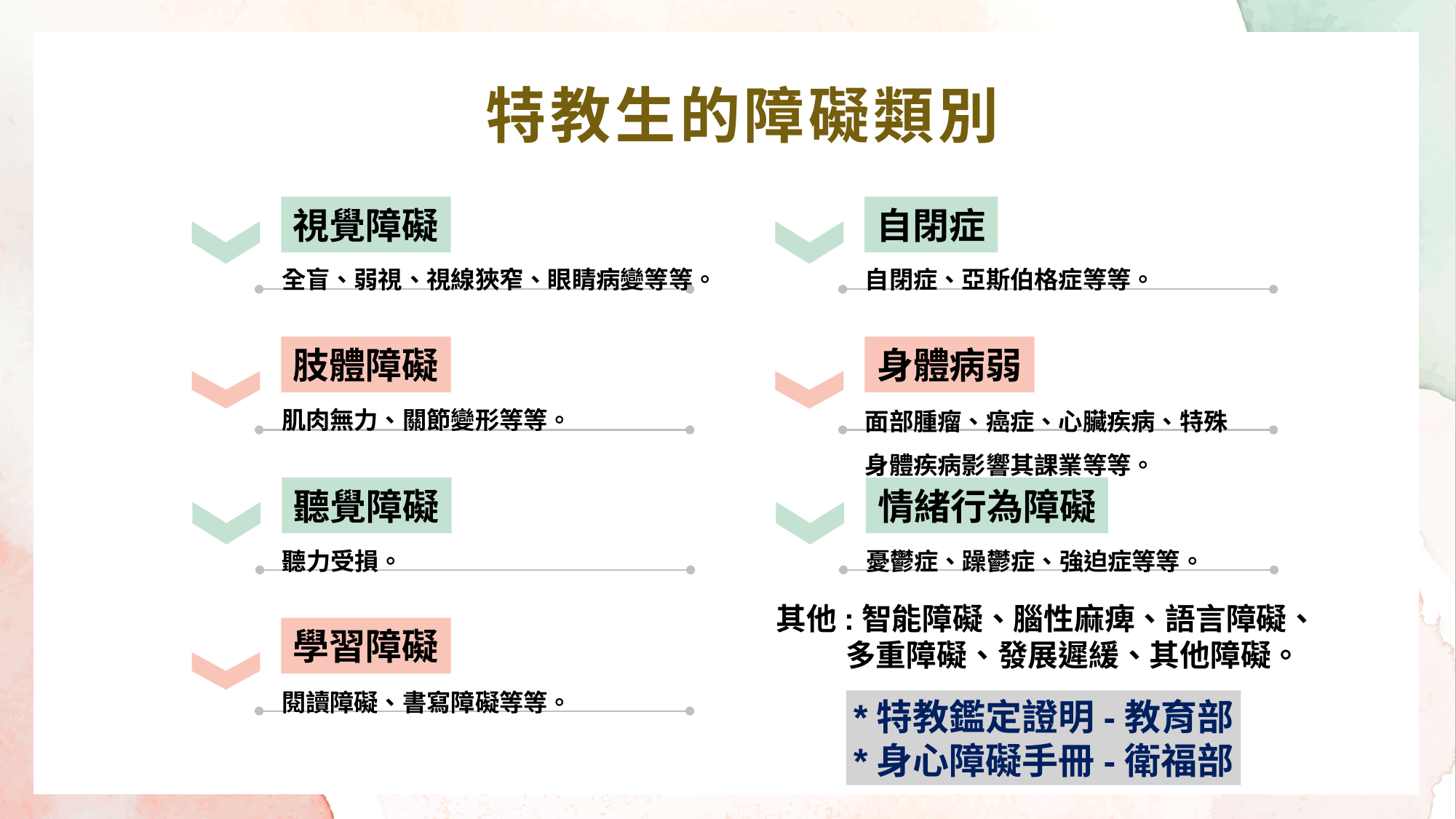

特教生的障礙類別
視覺障礙

全盲、弱視、視線狹窄、眼睛病變等等。
自閉症

自閉症、亞斯伯格症等等。
肢體障礙

肌肉無力、關節變形等等。
身體病弱

面部腫瘤、癌症、心臟疾病、特殊身體疾病影響其課業等等。
聽覺障礙

聽力受損。
情緒行為障礙

憂鬱症、躁鬱症、強迫症等等。
其他:智能障礙、腦性麻痺、語言障礙、
         多重障礙、發展遲緩、其他障礙。
學習障礙

閱讀障礙、書寫障礙等等。
*特教鑑定證明-教育部
*身心障礙手冊-衛福部